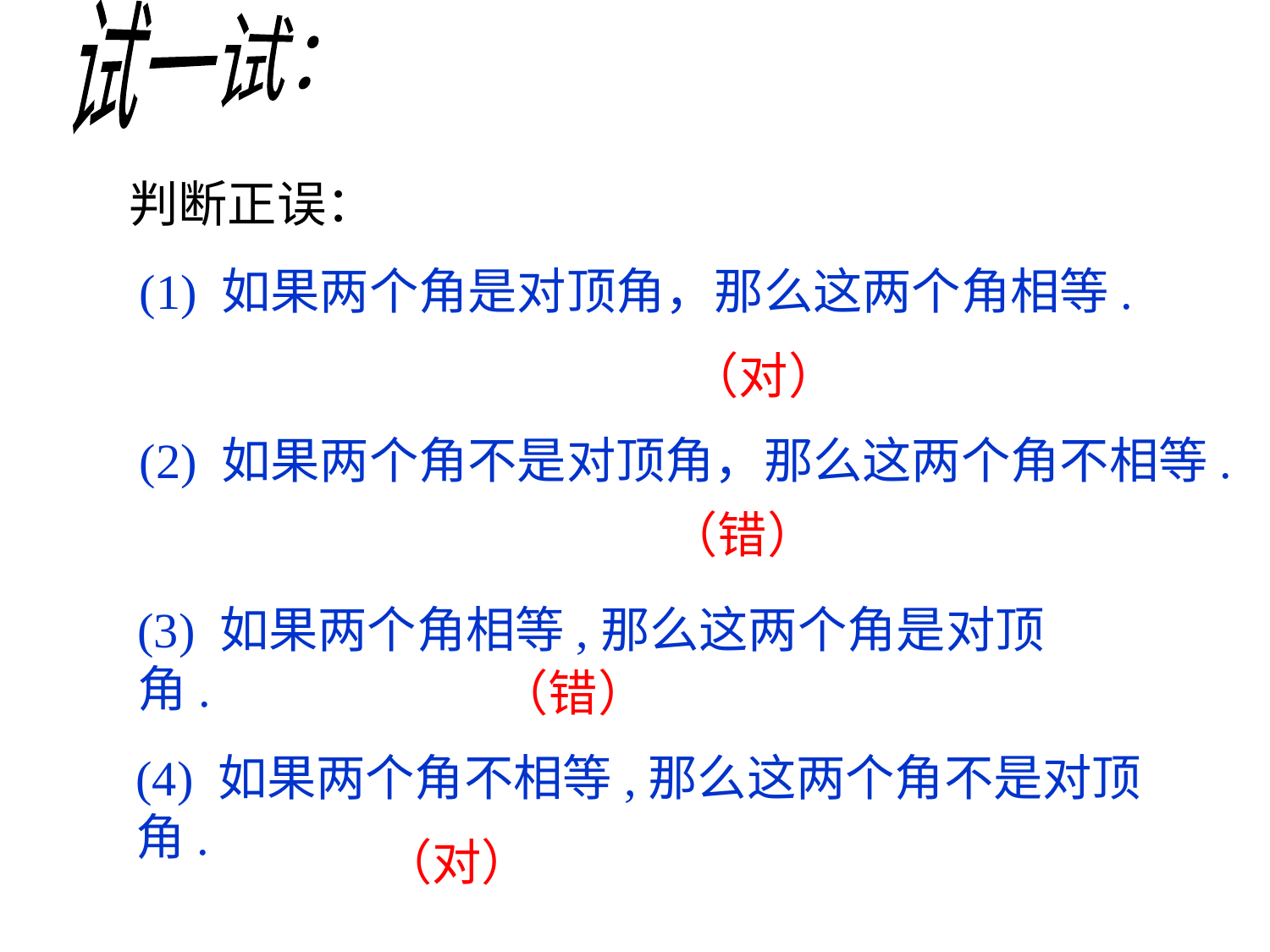

试一试：

判断正误：
(1) 如果两个角是对顶角，那么这两个角相等.
（对）
(2) 如果两个角不是对顶角，那么这两个角不相等.
（错）
(3) 如果两个角相等,那么这两个角是对顶角.
（错）
(4) 如果两个角不相等,那么这两个角不是对顶角.
（对）